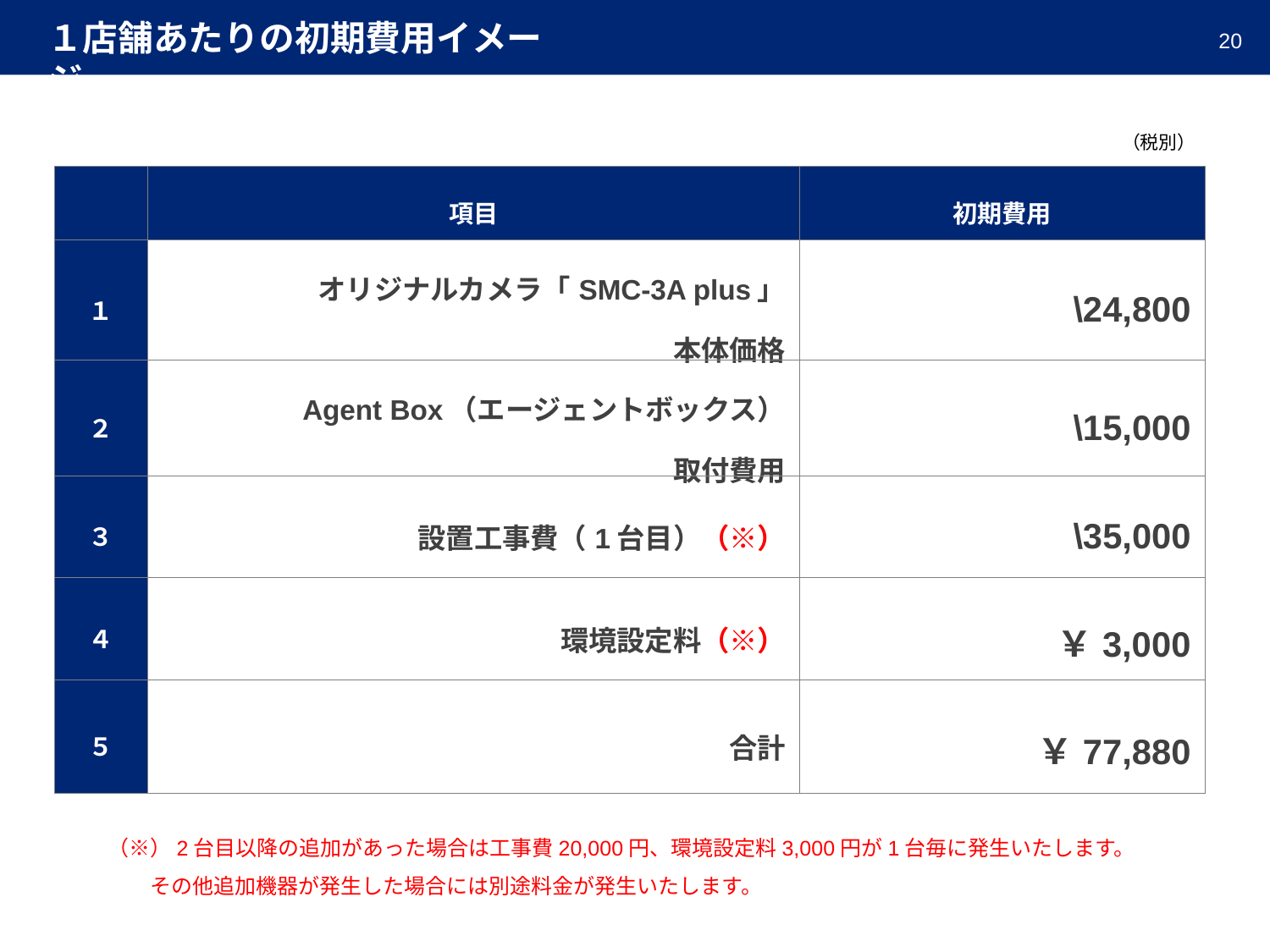

１店舗あたりの初期費用イメージ
20
（税別）
|  | 項目 | 初期費用 |
| --- | --- | --- |
| １ | オリジナルカメラ「SMC-3A plus」 本体価格 | \24,800 |
| ２ | Agent Box（エージェントボックス） 取付費用 | \15,000 |
| ３ | 設置工事費（1台目）（※） | \35,000 |
| ４ | 環境設定料（※） | ￥3,000 |
| ５ | 合計 | ￥77,880 |
（※）2台目以降の追加があった場合は工事費20,000円、環境設定料3,000円が1台毎に発生いたします。
　　その他追加機器が発生した場合には別途料金が発生いたします。